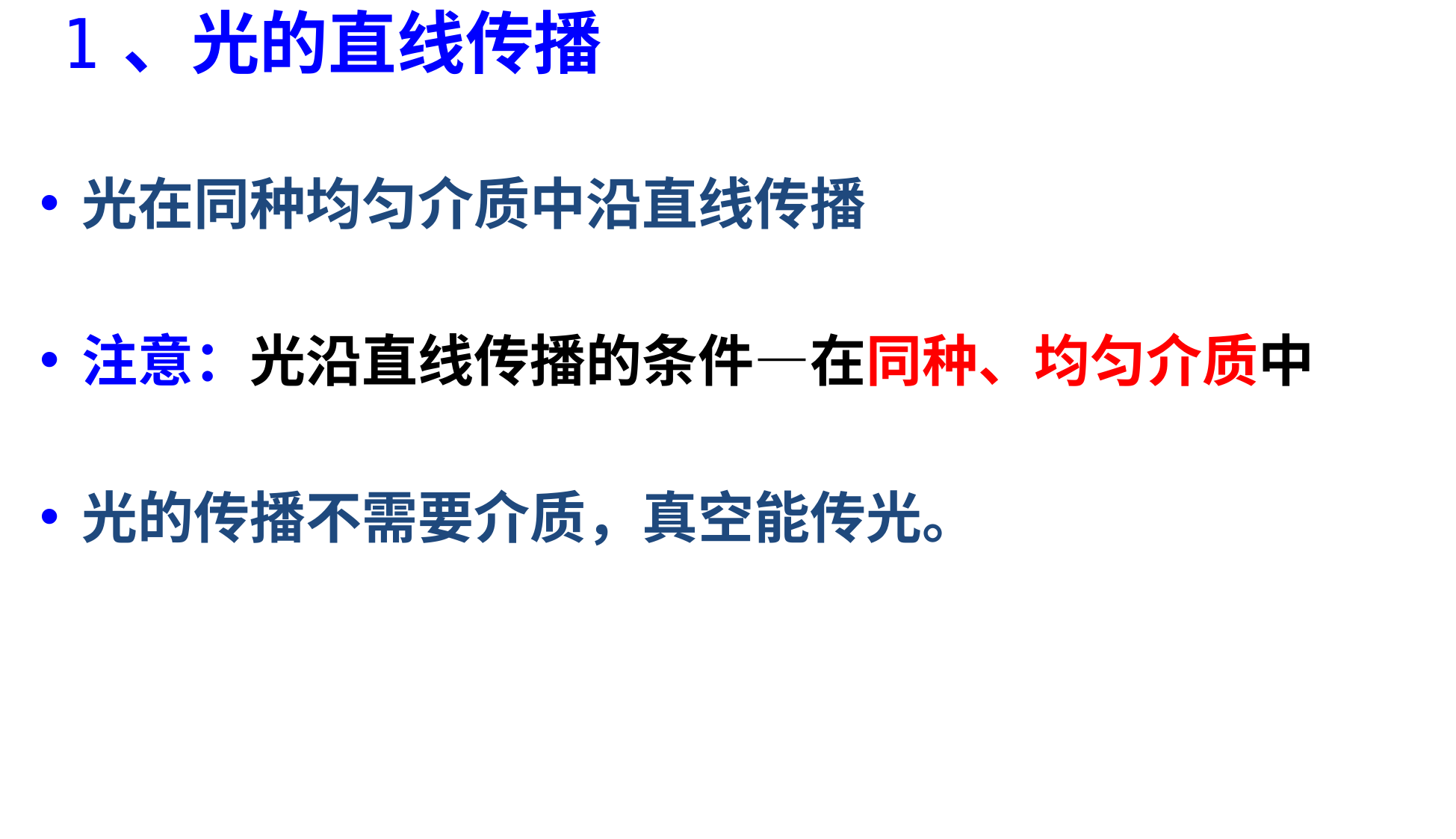

1、光的直线传播

光在同种均匀介质中沿直线传播

注意：光沿直线传播的条件—在同种、均匀介质中

光的传播不需要介质，真空能传光。